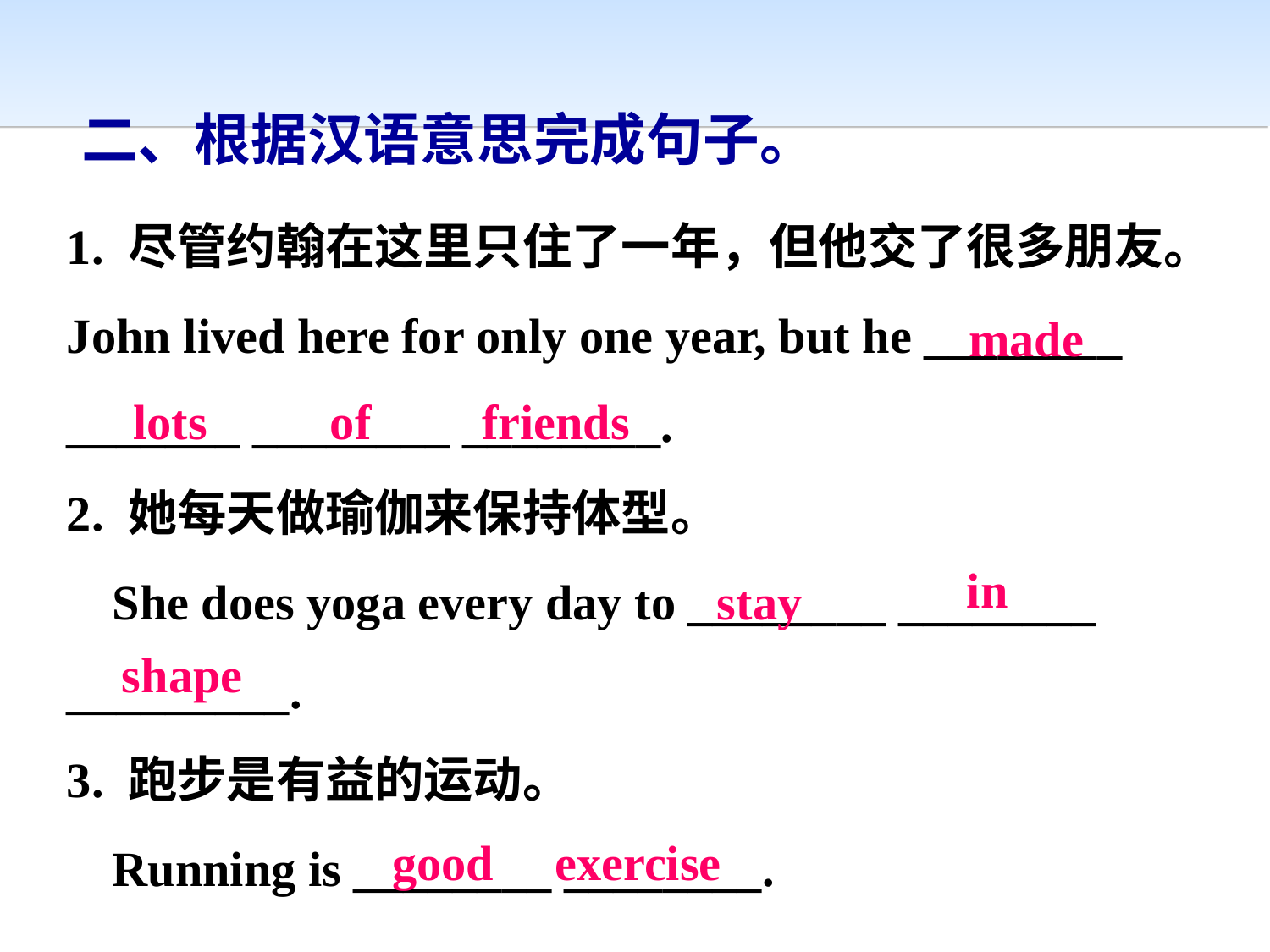

二、根据汉语意思完成句子。
1. 尽管约翰在这里只住了一年，但他交了很多朋友。
John lived here for only one year, but he ________ _______ ________ ________.
2. 她每天做瑜伽来保持体型。
   She does yoga every day to ________ ________ _________.
3. 跑步是有益的运动。
   Running is ________ ________.
made
lots          of         friends
  in
stay
shape
good     exercise